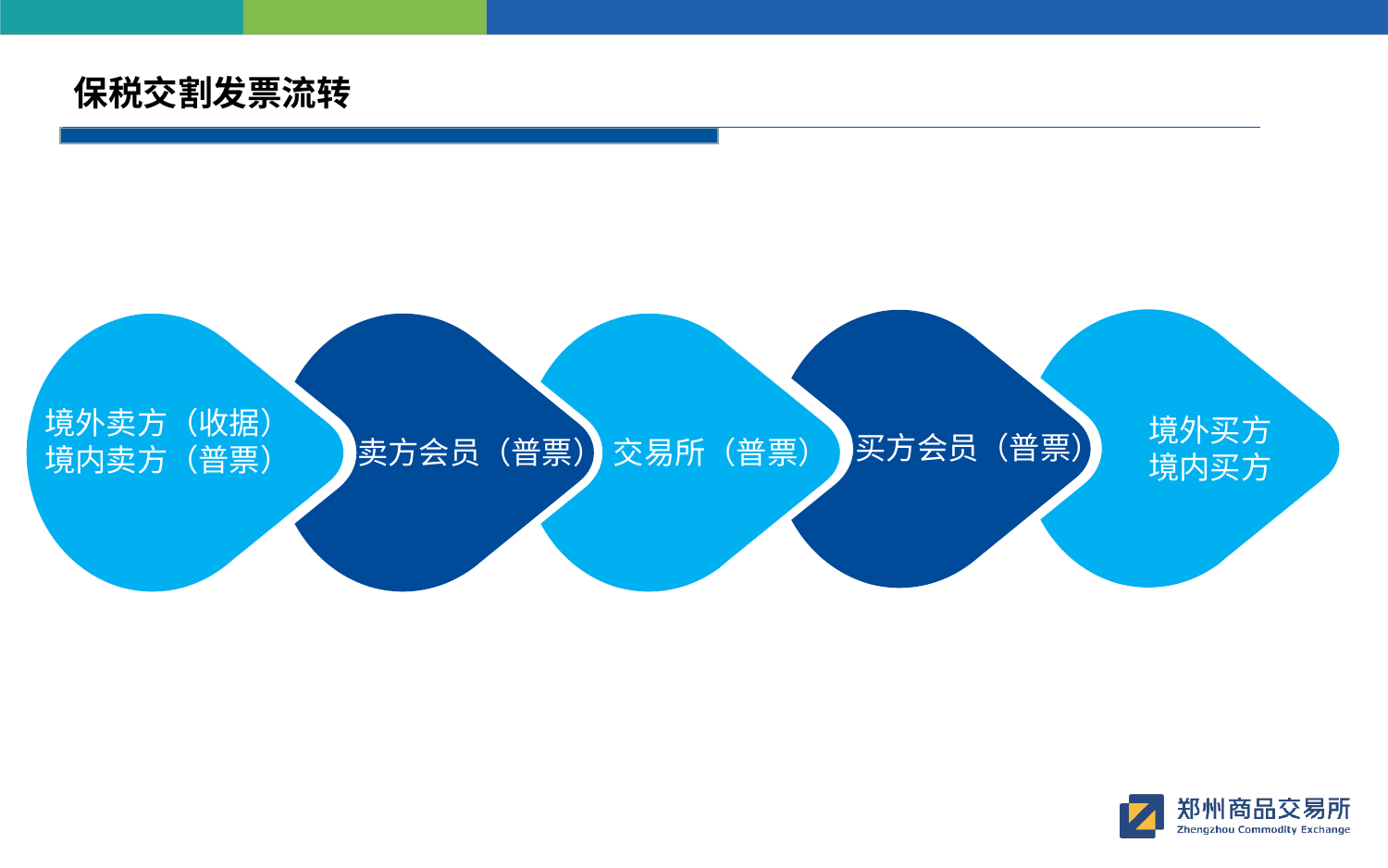

保税交割发票流转

境外卖方（收据）
境内卖方（普票）
交易所（普票）
买方会员（普票）
境外买方
境内买方
卖方会员（普票）